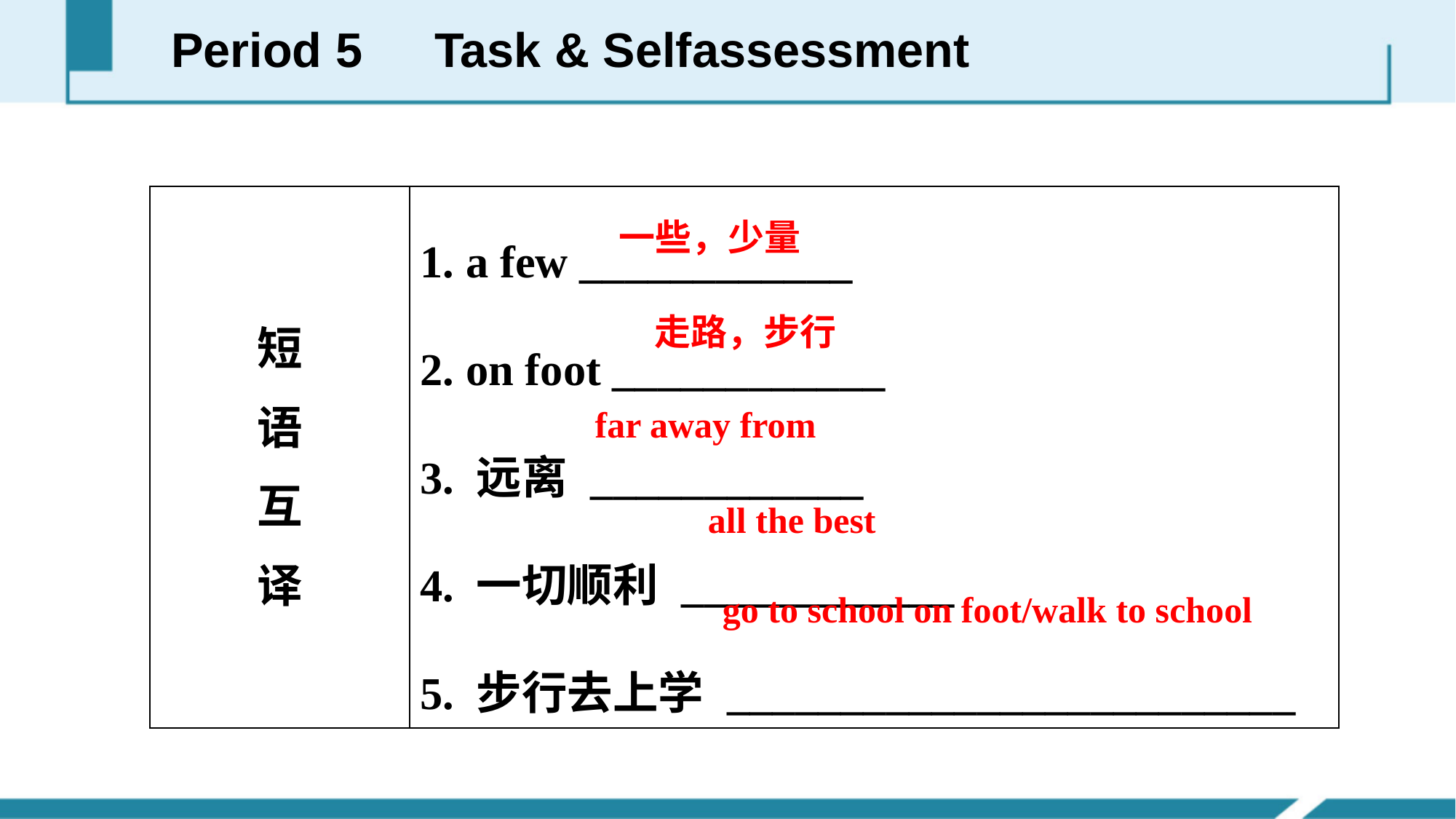

Period 5　Task & Self­assessment
| 短 语 互 译 | 1. a few \_\_\_\_\_\_\_\_\_\_\_\_　 2. on foot \_\_\_\_\_\_\_\_\_\_\_\_　　 3. 远离 \_\_\_\_\_\_\_\_\_\_\_\_ 4. 一切顺利 \_\_\_\_\_\_\_\_\_\_\_\_ 5. 步行去上学 \_\_\_\_\_\_\_\_\_\_\_\_\_\_\_\_\_\_\_\_\_\_\_\_\_ |
| --- | --- |
一些，少量
走路，步行

far away from
all the best
go to school on foot/walk to school